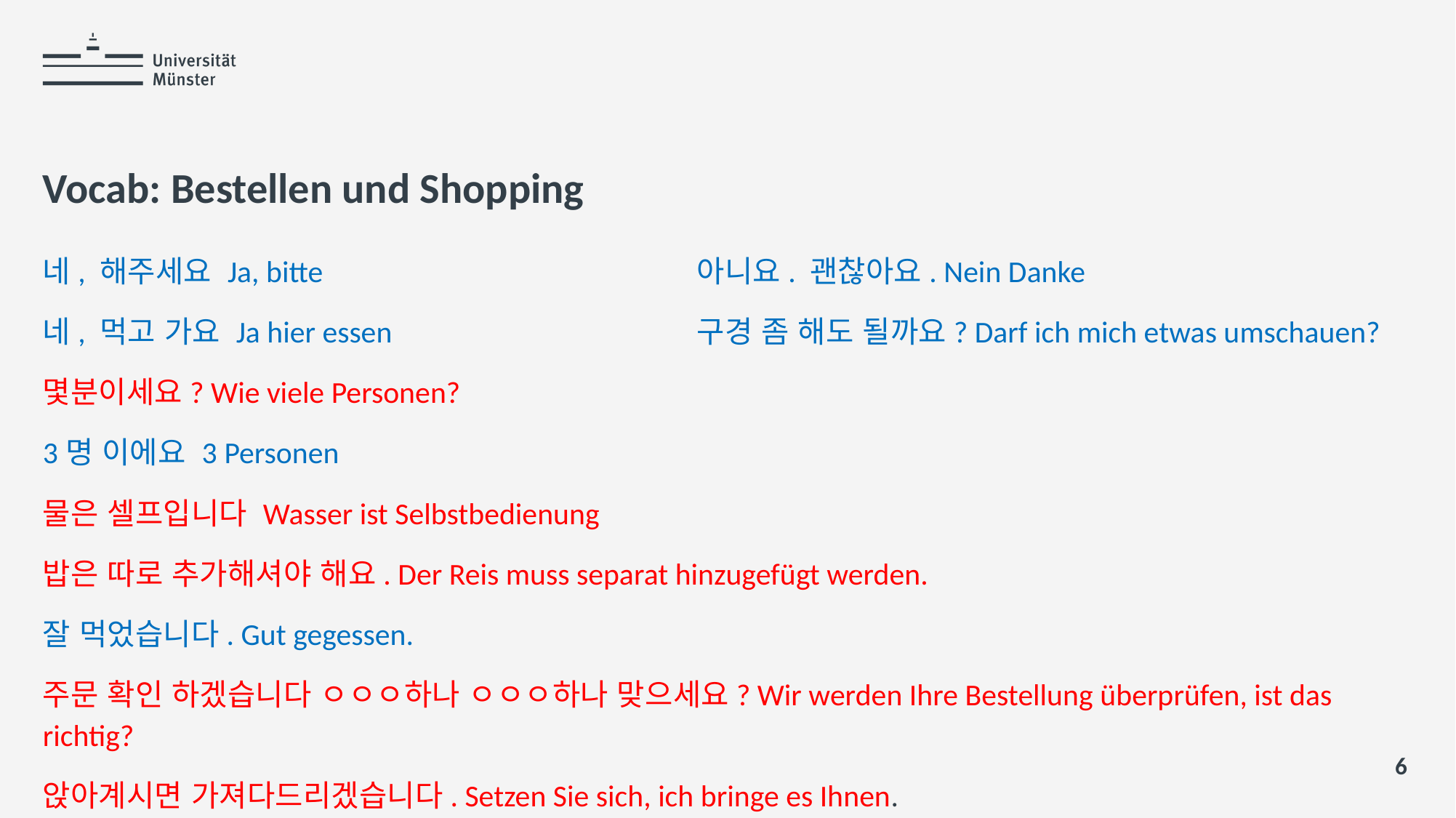

# Vocab: Bestellen und Shopping
네, 해주세요 Ja, bitte				아니요. 괜찮아요. Nein Danke
네, 먹고 가요 Ja hier essen			구경 좀 해도 될까요? Darf ich mich etwas umschauen?
몇분이세요? Wie viele Personen?
3명 이에요 3 Personen
물은 셀프입니다 Wasser ist Selbstbedienung
밥은 따로 추가해셔야 해요. Der Reis muss separat hinzugefügt werden.
잘 먹었습니다. Gut gegessen.
주문 확인 하겠습니다 ㅇㅇㅇ하나 ㅇㅇㅇ하나 맞으세요? Wir werden Ihre Bestellung überprüfen, ist das richtig?
앉아계시면 가져다드리겠습니다. Setzen Sie sich, ich bringe es Ihnen.

6